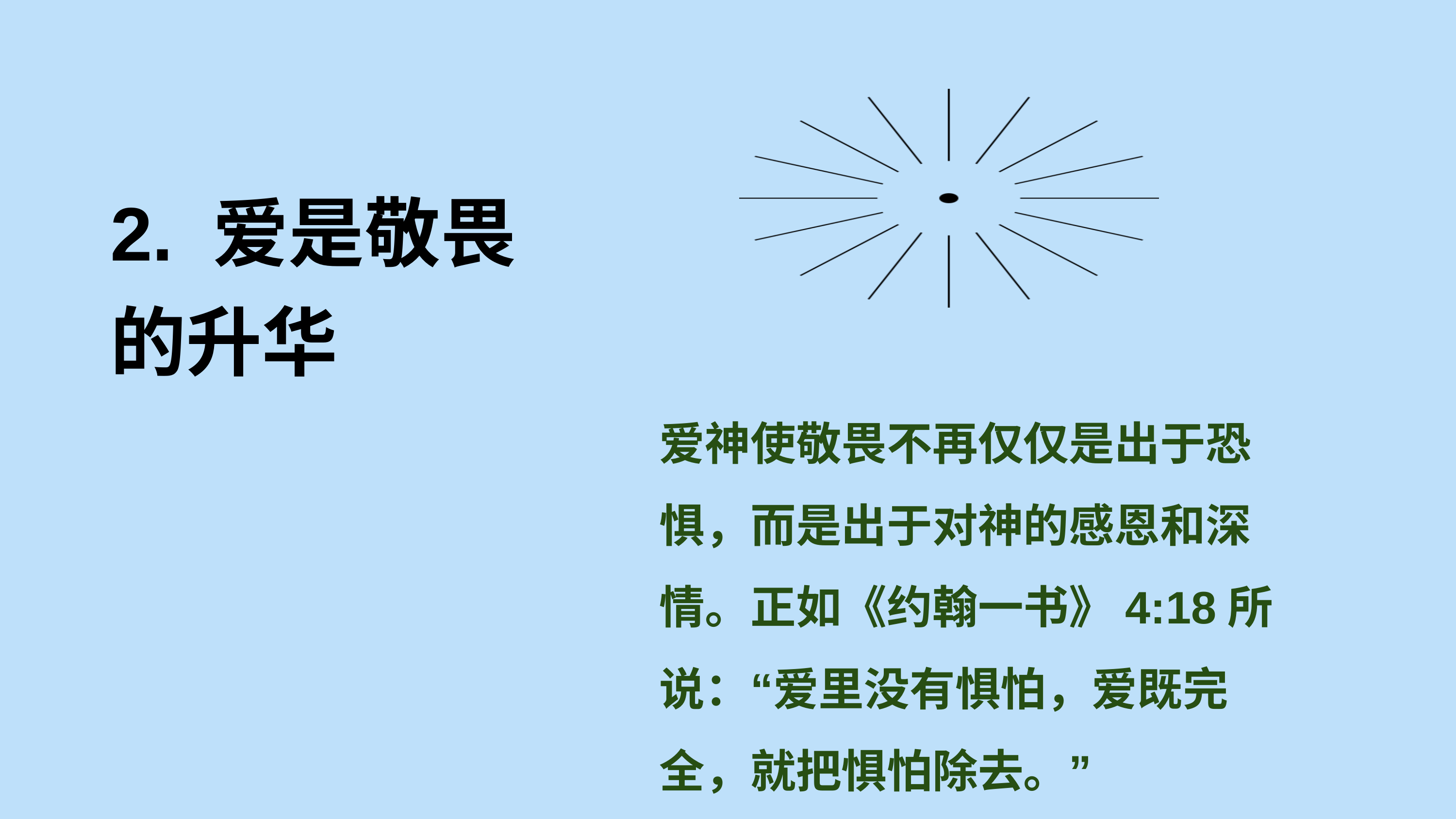

2. 爱是敬畏的升华
爱神使敬畏不再仅仅是出于恐惧，而是出于对神的感恩和深情。正如《约翰一书》4:18所说：“爱里没有惧怕，爱既完全，就把惧怕除去。”